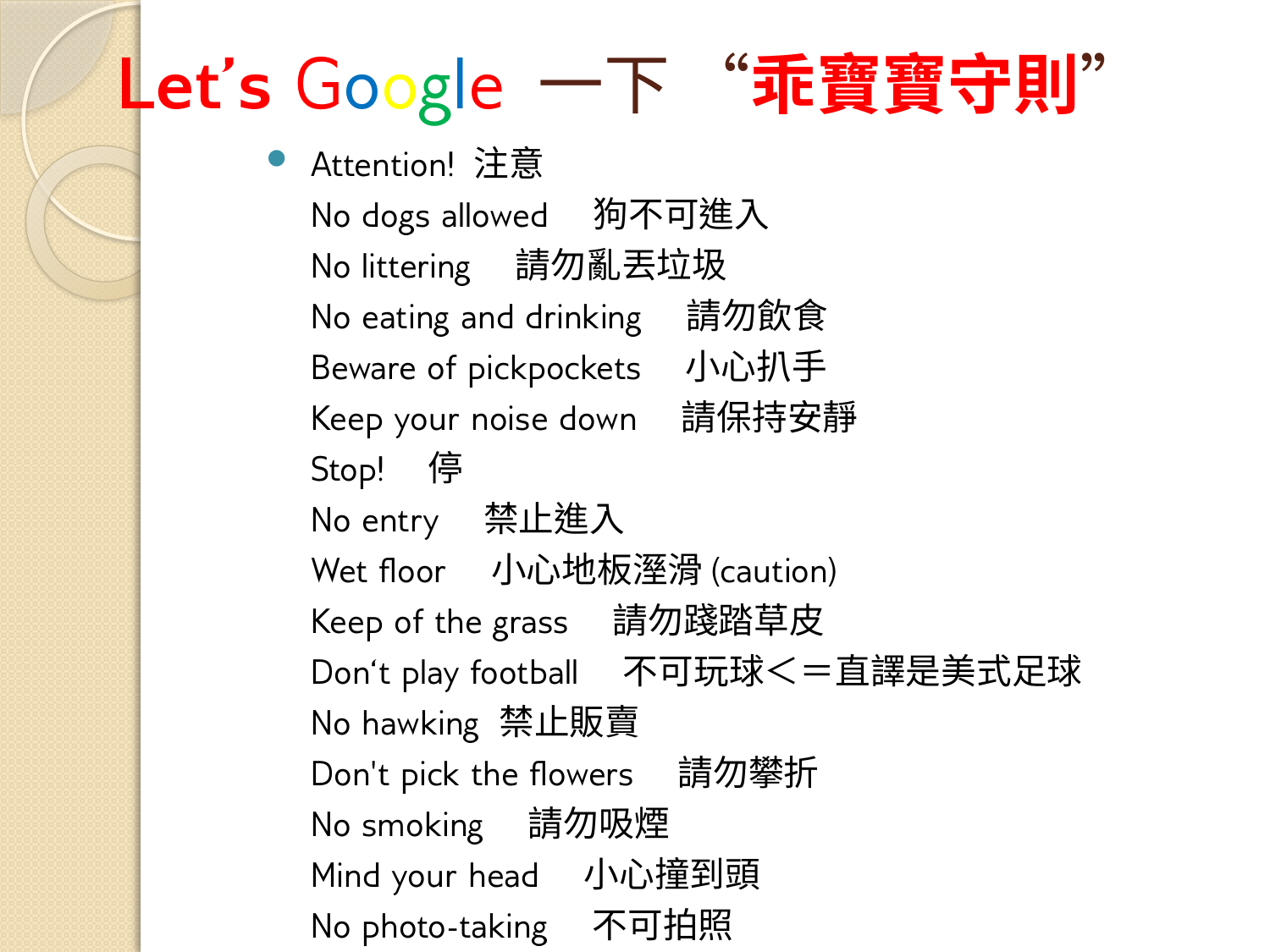

# Let’s Google 一下 “乖寶寶守則”
Attention! 注意
No dogs allowed　狗不可進入
No littering　請勿亂丟垃圾
No eating and drinking　請勿飲食
Beware of pickpockets　小心扒手
Keep your noise down　請保持安靜
Stop!　停　
No entry　禁止進入
Wet floor　小心地板溼滑(caution)
Keep of the grass　請勿踐踏草皮
Don‘t play football　不可玩球＜＝直譯是美式足球
No hawking 禁止販賣　
Don't pick the flowers　請勿攀折
No smoking　請勿吸煙
Mind your head　小心撞到頭
No photo-taking　不可拍照